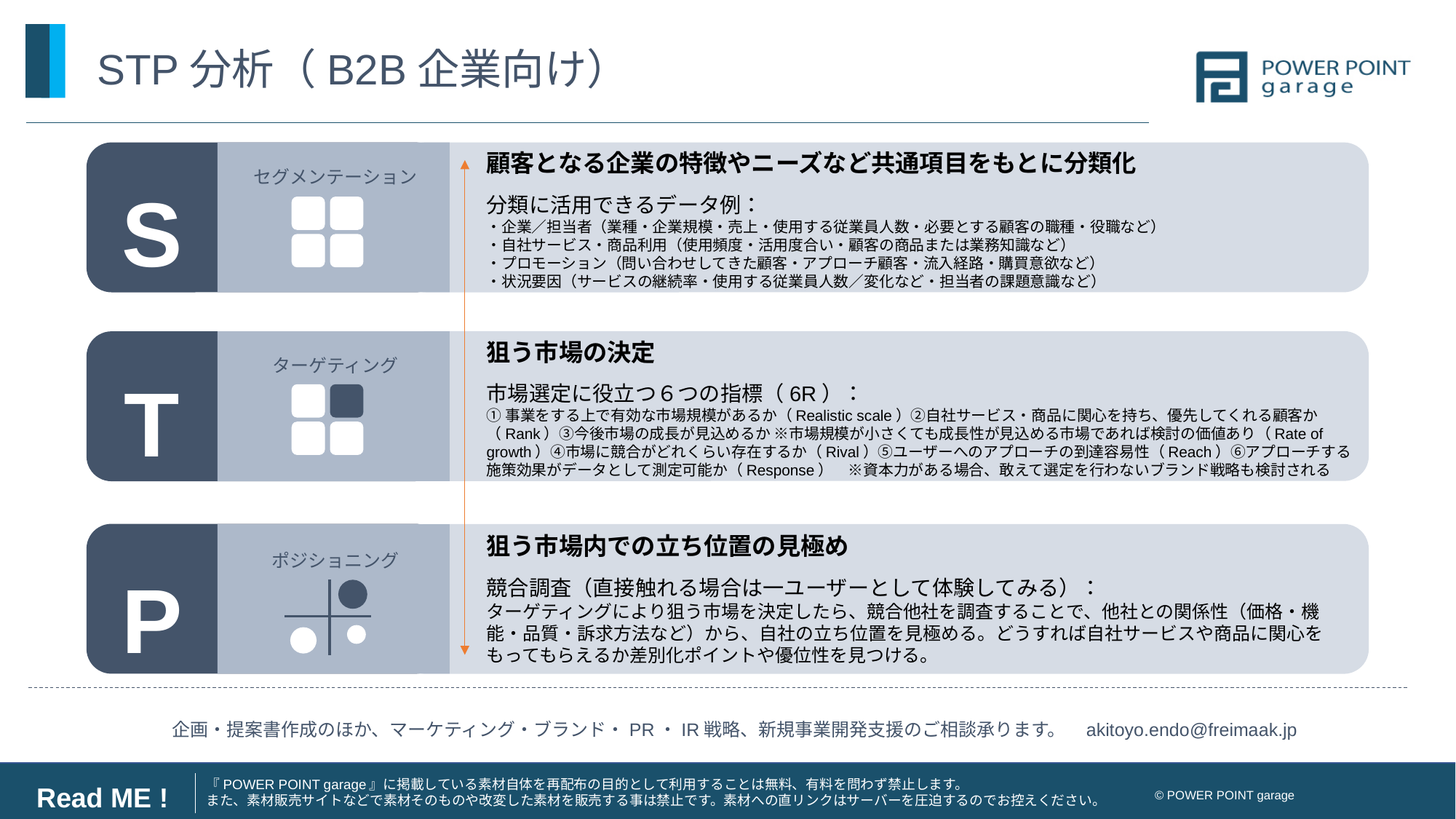

STP分析（B2B企業向け）

セグメンテーション

S

ターゲティング

T

ポジショニング

P

顧客となる企業の特徴やニーズなど共通項目をもとに分類化

分類に活用できるデータ例：
・企業／担当者（業種・企業規模・売上・使用する従業員人数・必要とする顧客の職種・役職など）
・自社サービス・商品利用（使用頻度・活用度合い・顧客の商品または業務知識など）
・プロモーション（問い合わせしてきた顧客・アプローチ顧客・流入経路・購買意欲など）
・状況要因（サービスの継続率・使用する従業員人数／変化など・担当者の課題意識など）
狙う市場の決定

市場選定に役立つ６つの指標（6R）：
①事業をする上で有効な市場規模があるか（Realistic scale）②自社サービス・商品に関心を持ち、優先してくれる顧客か（Rank）③今後市場の成長が見込めるか ※市場規模が小さくても成長性が見込める市場であれば検討の価値あり（Rate of growth）④市場に競合がどれくらい存在するか（Rival）⑤ユーザーへのアプローチの到達容易性（Reach）⑥アプローチする施策効果がデータとして測定可能か（Response）　※資本力がある場合、敢えて選定を行わないブランド戦略も検討される
狙う市場内での立ち位置の見極め

競合調査（直接触れる場合は一ユーザーとして体験してみる）：
ターゲティングにより狙う市場を決定したら、競合他社を調査することで、他社との関係性（価格・機能・品質・訴求方法など）から、自社の立ち位置を見極める。どうすれば自社サービスや商品に関心をもってもらえるか差別化ポイントや優位性を見つける。